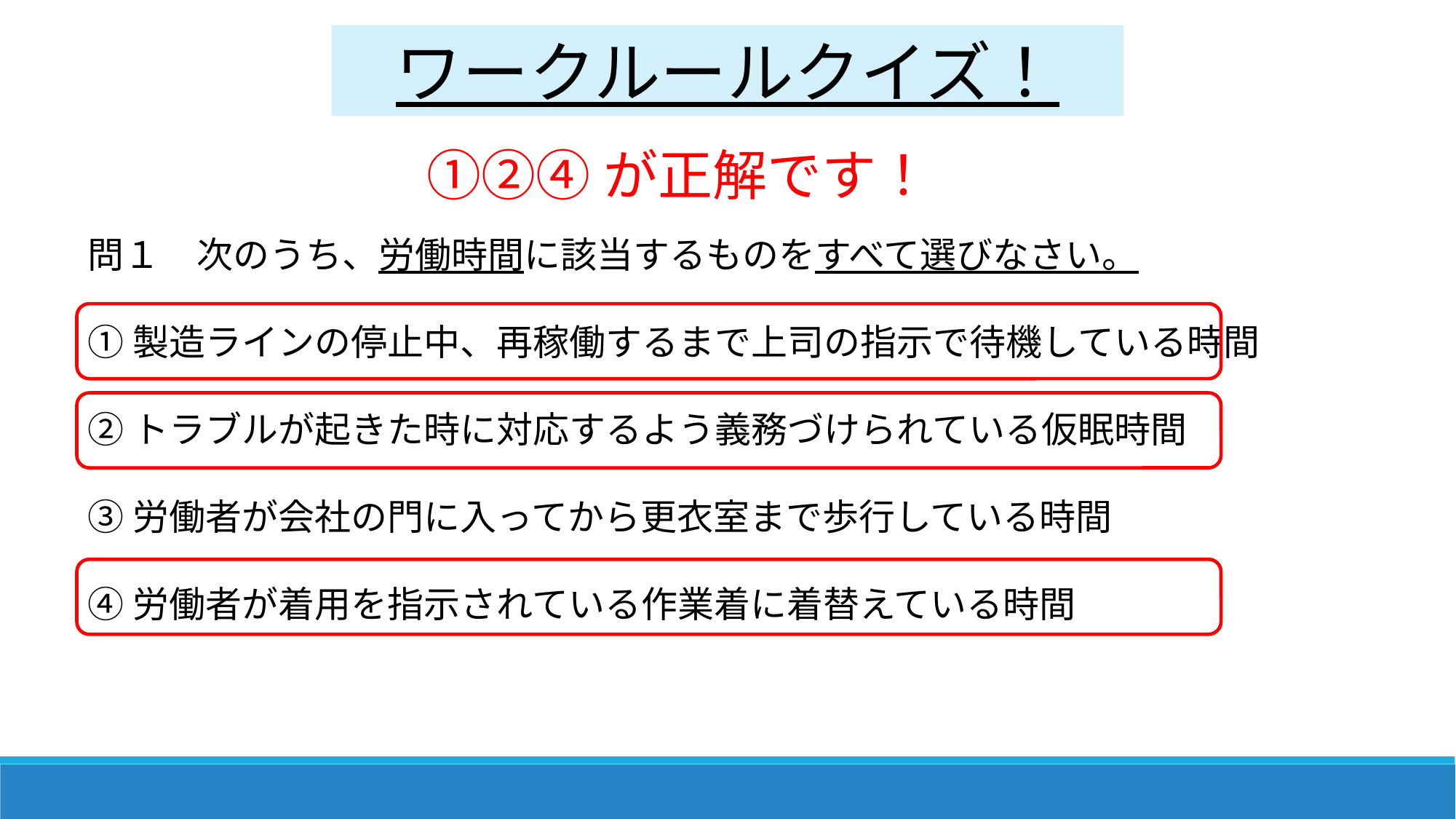

ワークルールクイズ！
①②④が正解です！

問１　次のうち、労働時間に該当するものをすべて選びなさい。

①製造ラインの停止中、再稼働するまで上司の指示で待機している時間

②トラブルが起きた時に対応するよう義務づけられている仮眠時間

③労働者が会社の門に入ってから更衣室まで歩行している時間

④労働者が着用を指示されている作業着に着替えている時間